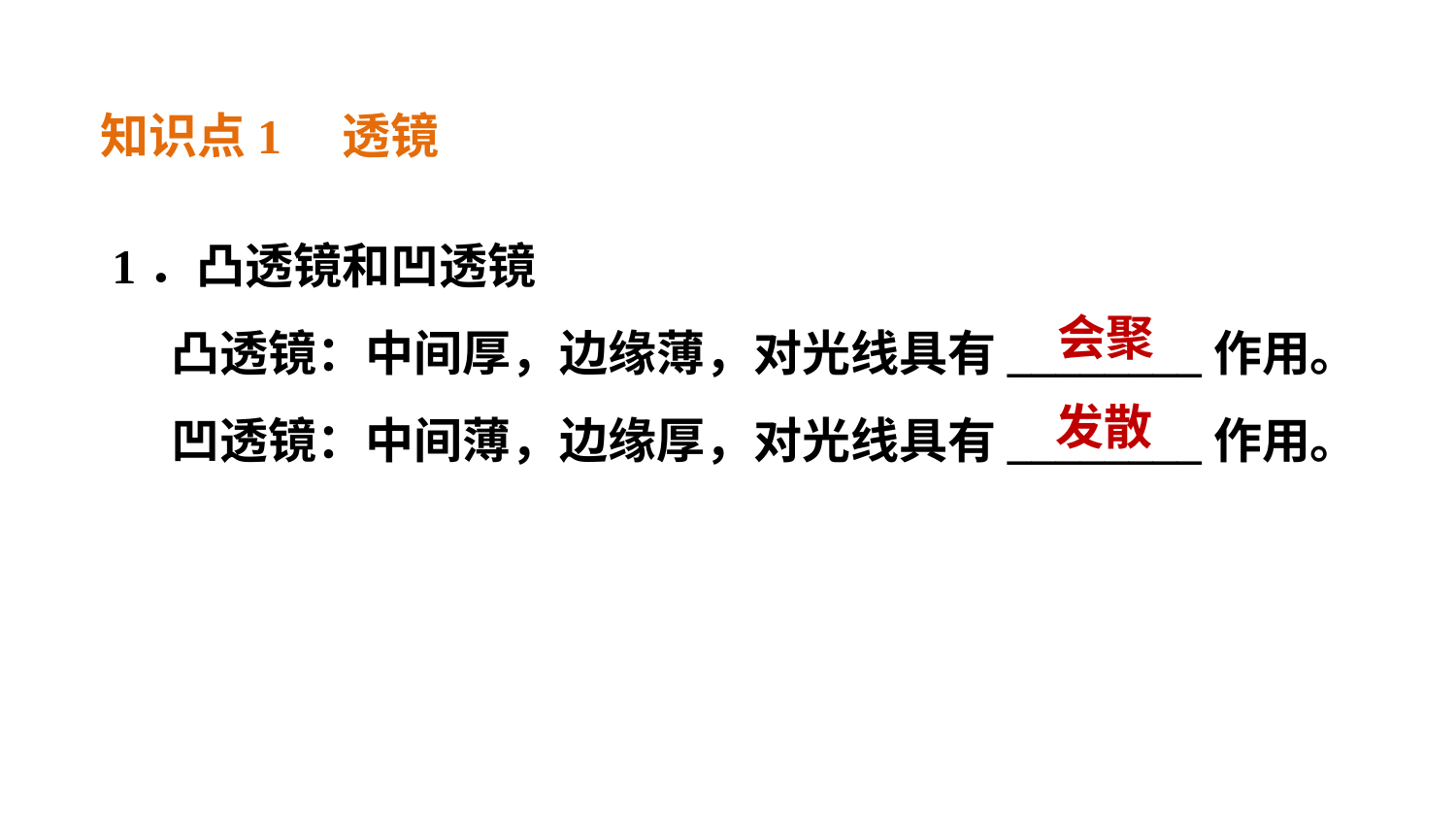

知识点1    透镜
1．凸透镜和凹透镜
凸透镜：中间厚，边缘薄，对光线具有________作用。
凹透镜：中间薄，边缘厚，对光线具有________作用。
会聚
发散